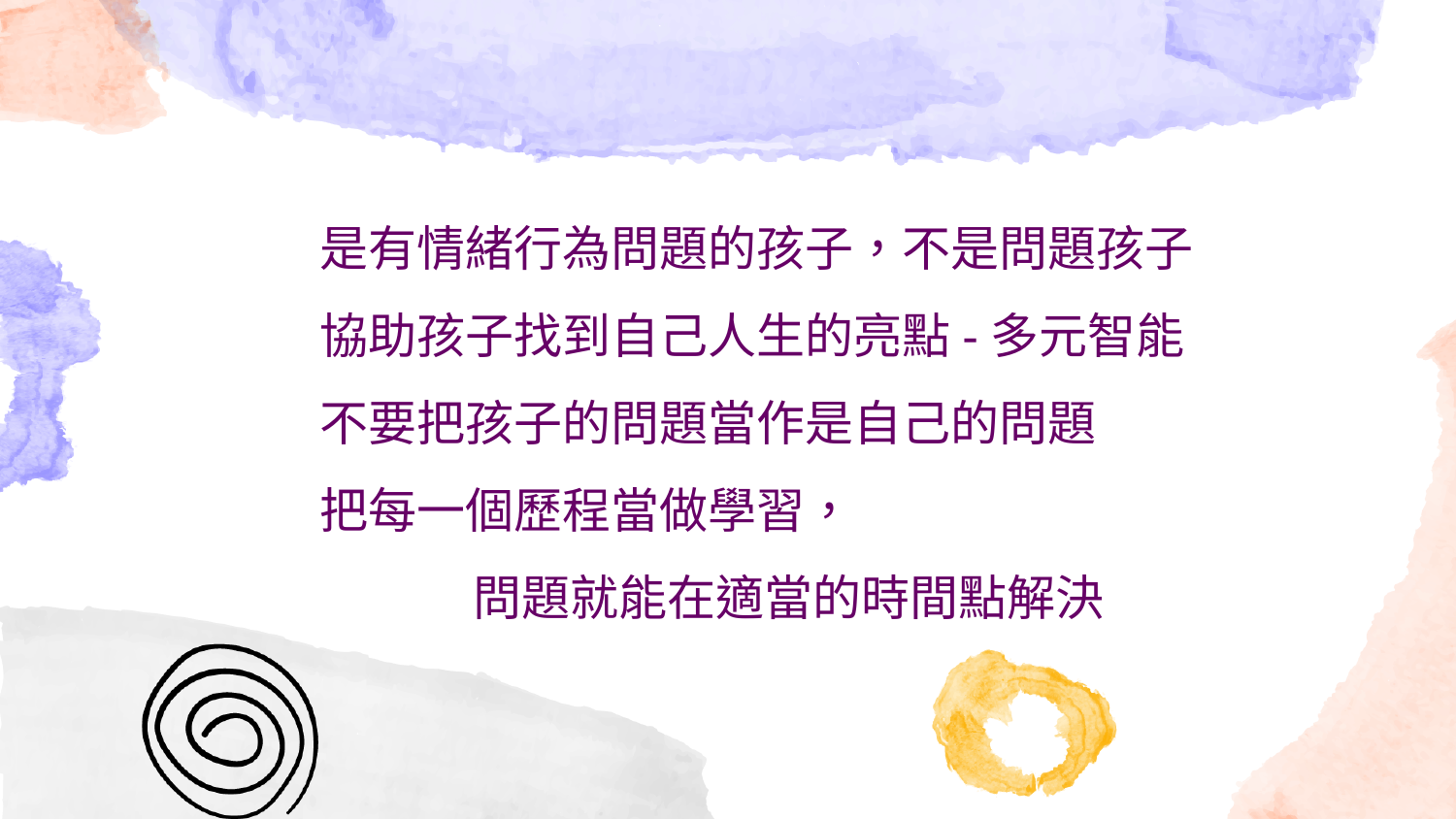

是有情緒行為問題的孩子，不是問題孩子
協助孩子找到自己人生的亮點-多元智能
不要把孩子的問題當作是自己的問題
把每一個歷程當做學習，
             問題就能在適當的時間點解決